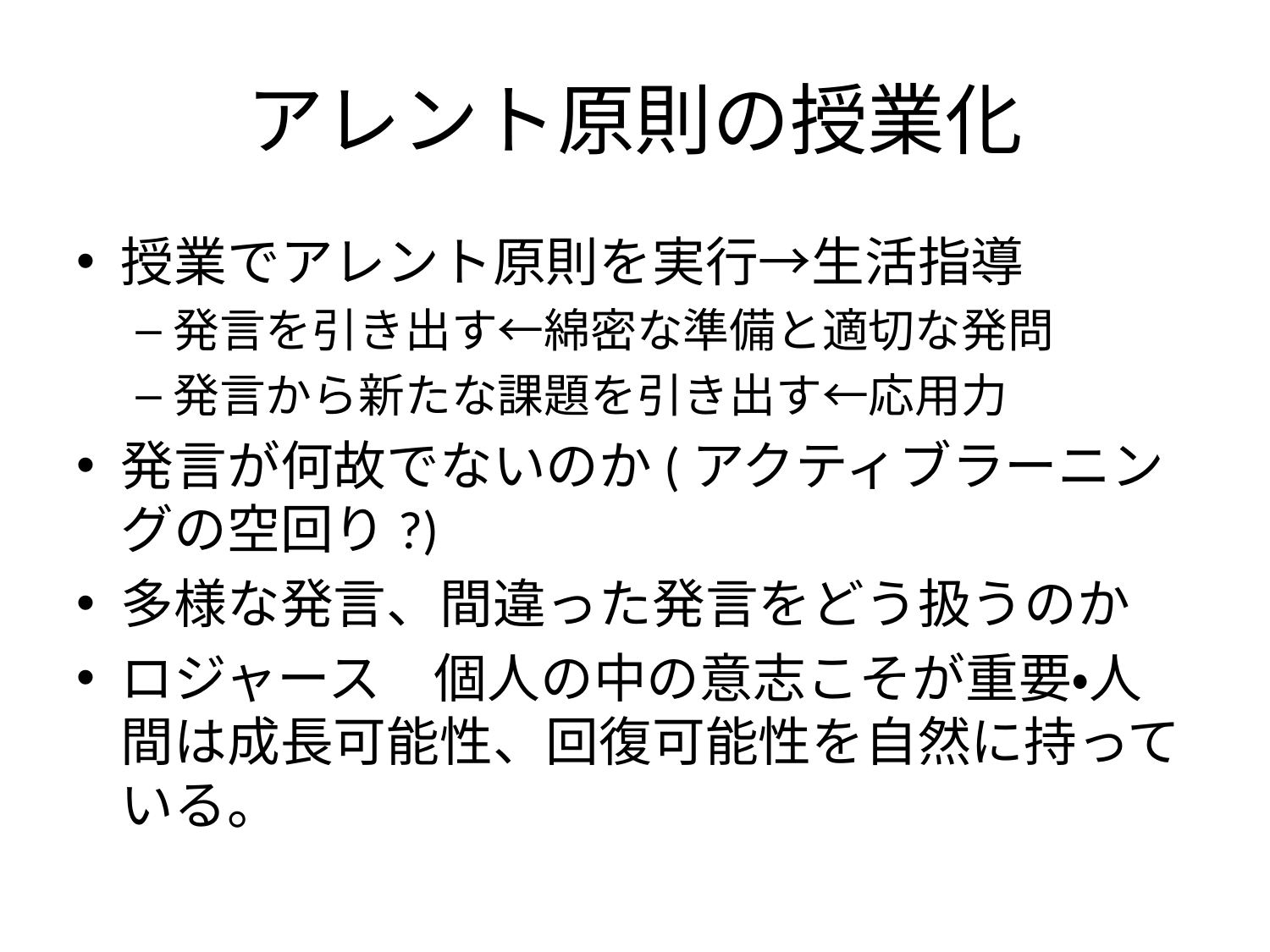

# アレント原則の授業化
授業でアレント原則を実行→生活指導
発言を引き出す←綿密な準備と適切な発問
発言から新たな課題を引き出す←応用力
発言が何故でないのか(アクティブラーニングの空回り?)
多様な発言、間違った発言をどう扱うのか
ロジャース　個人の中の意志こそが重要・人間は成長可能性、回復可能性を自然に持っている。